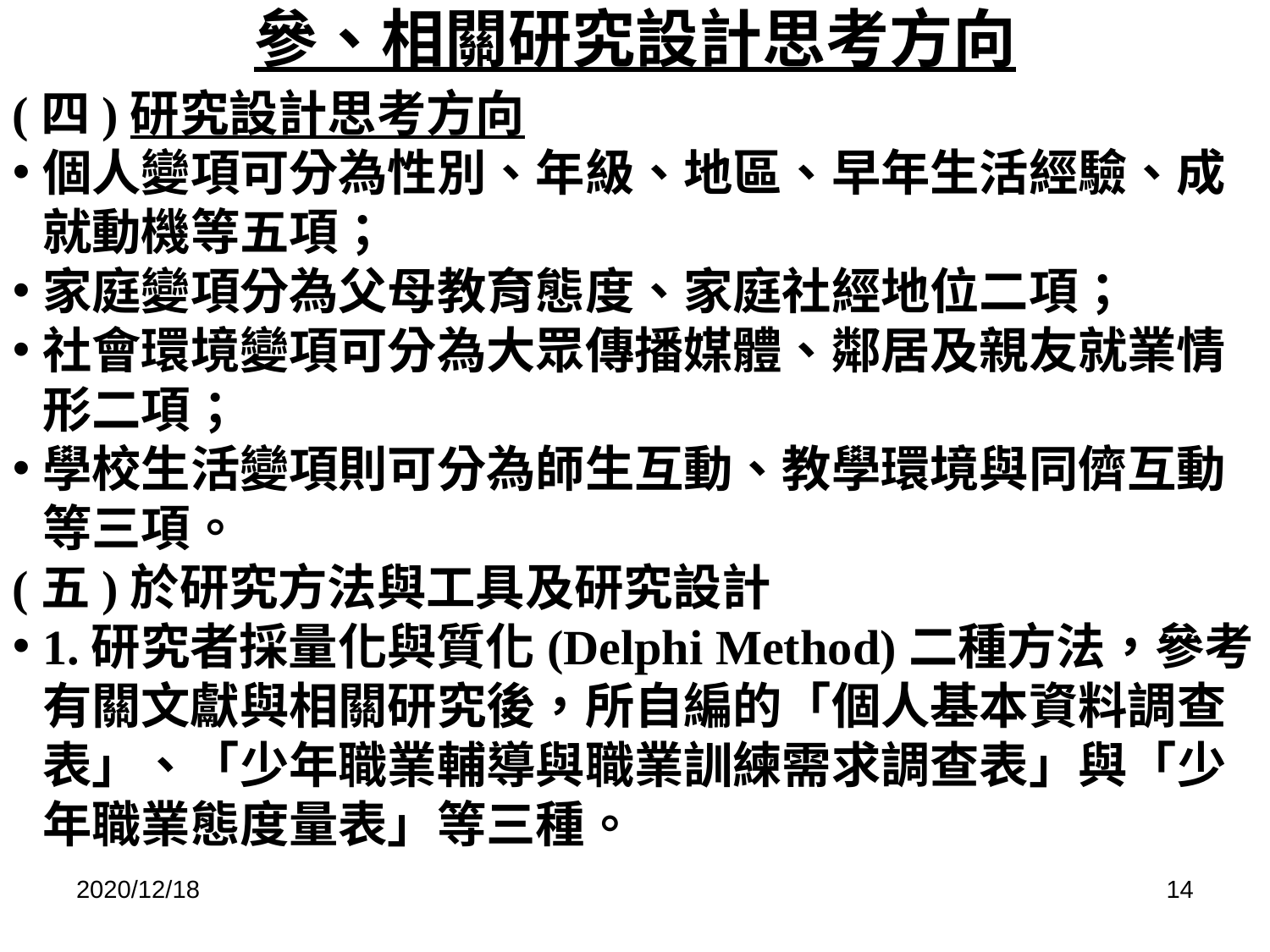

# 參、相關研究設計思考方向
(四)研究設計思考方向
個人變項可分為性別、年級、地區、早年生活經驗、成就動機等五項；
家庭變項分為父母教育態度、家庭社經地位二項；
社會環境變項可分為大眾傳播媒體、鄰居及親友就業情形二項；
學校生活變項則可分為師生互動、教學環境與同儕互動等三項。
(五)於研究方法與工具及研究設計
1.研究者採量化與質化(Delphi Method)二種方法，參考有關文獻與相關研究後，所自編的「個人基本資料調查表」、「少年職業輔導與職業訓練需求調查表」與「少年職業態度量表」等三種。
2020/12/18
14